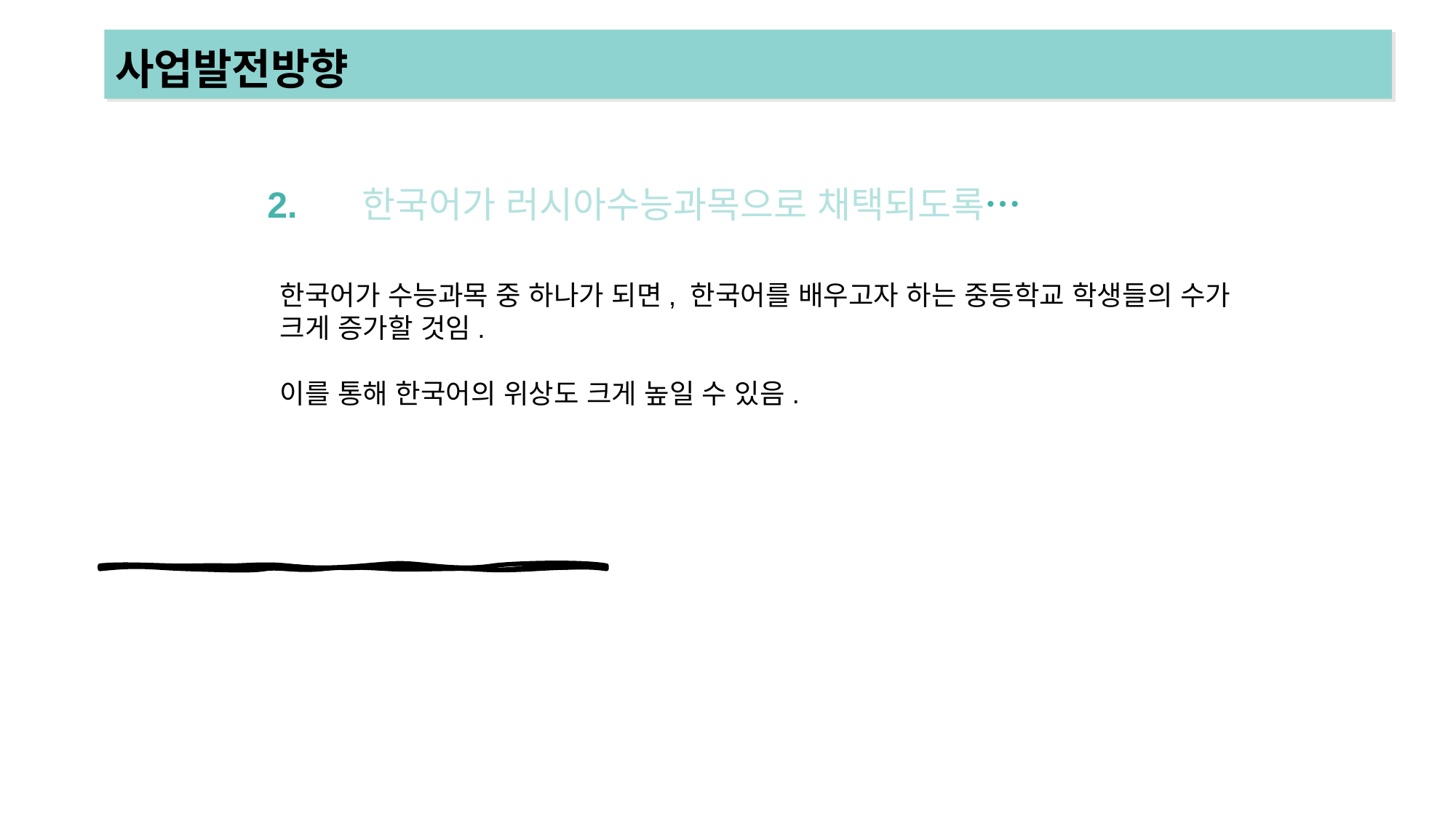

사업발전방향
한국어가 러시아수능과목으로 채택되도록…
 2.
한국어가 수능과목 중 하나가 되면, 한국어를 배우고자 하는 중등학교 학생들의 수가 크게 증가할 것임.

이를 통해 한국어의 위상도 크게 높일 수 있음.